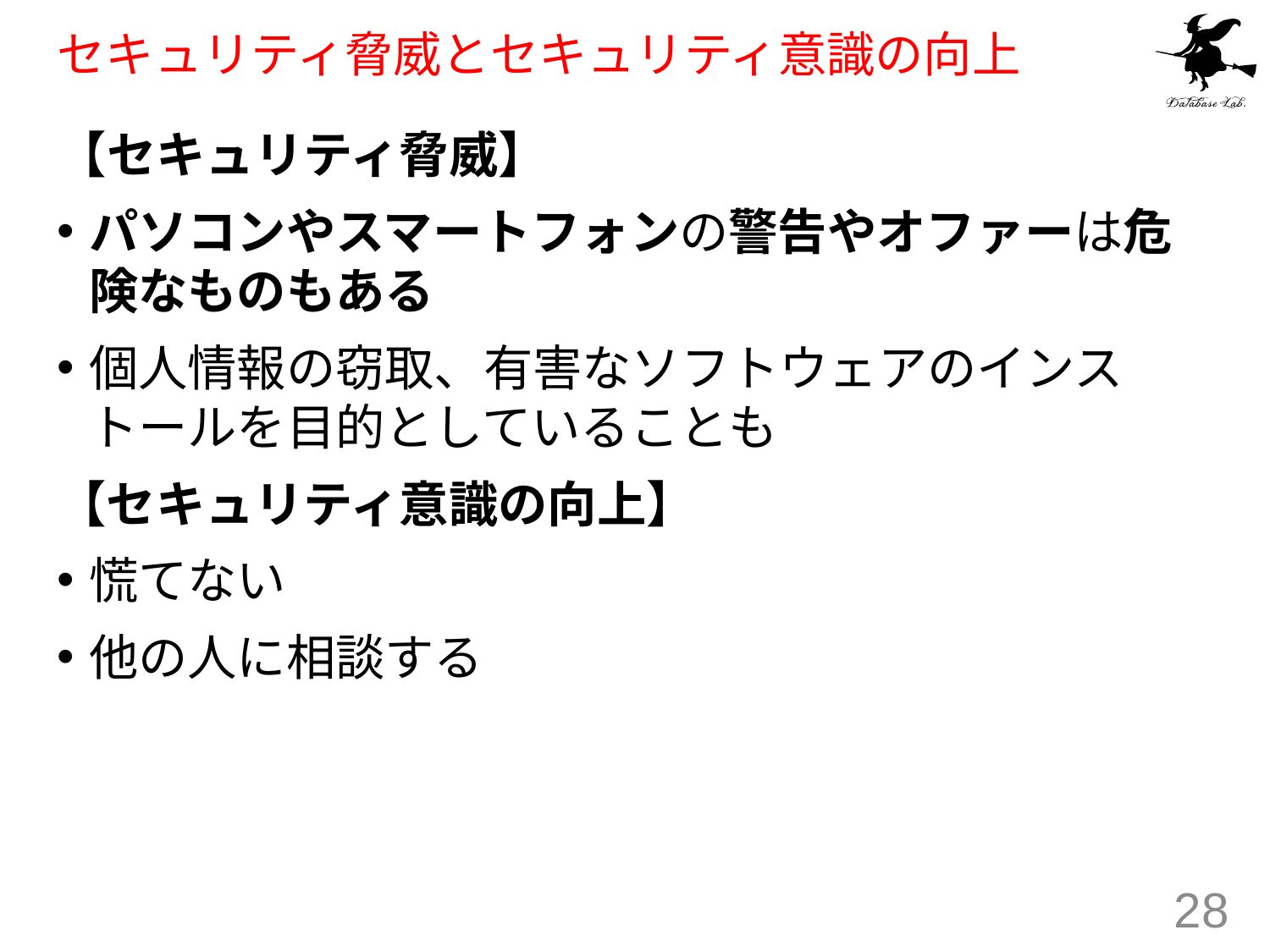

# セキュリティ脅威とセキュリティ意識の向上
【セキュリティ脅威】
パソコンやスマートフォンの警告やオファーは危険なものもある
個人情報の窃取、有害なソフトウェアのインストールを目的としていることも
【セキュリティ意識の向上】
慌てない
他の人に相談する
28